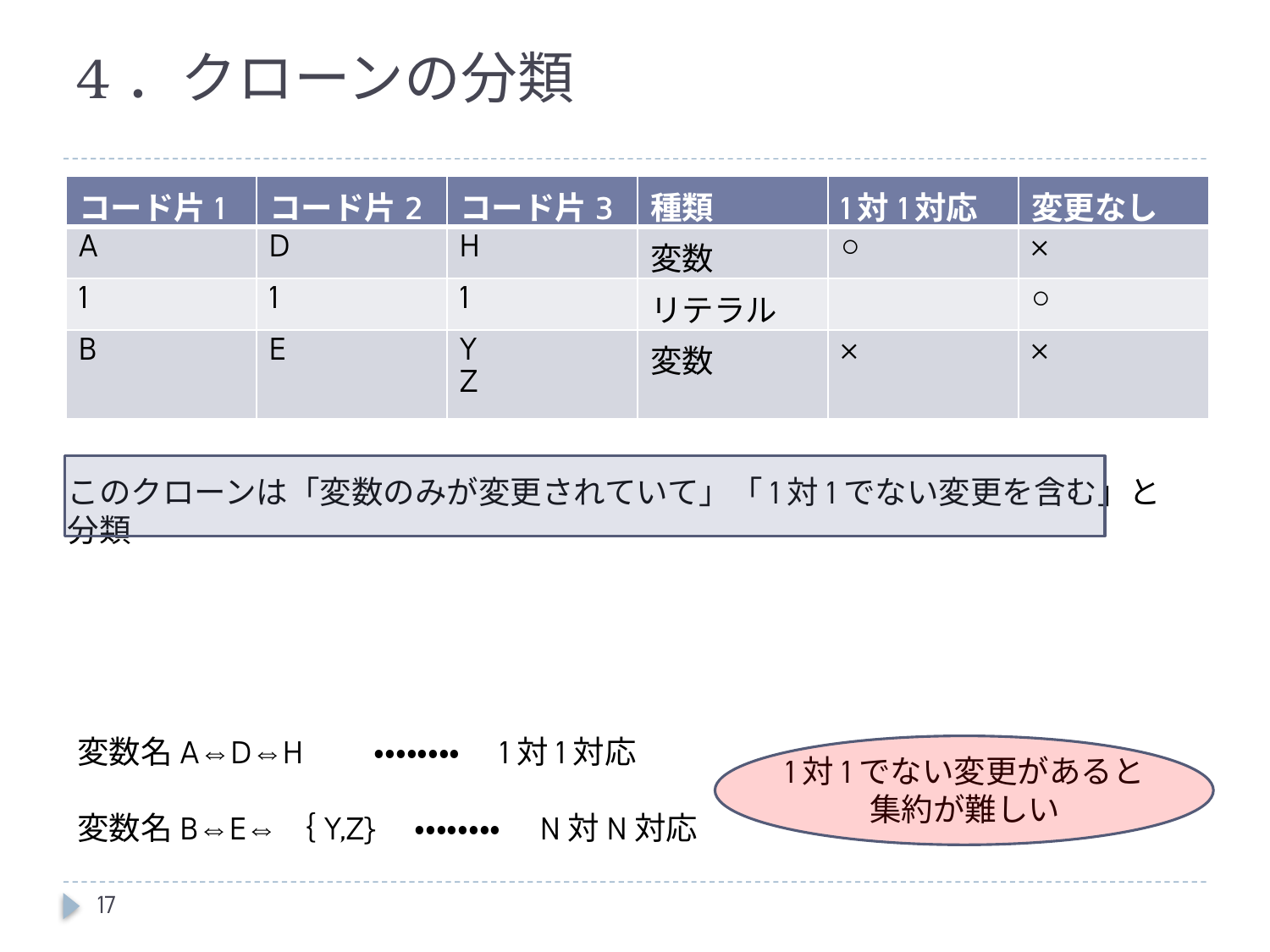

# 4．クローンの分類
| コード片1 | コード片2 | コード片3 | 種類 | 1対1対応 | 変更なし |
| --- | --- | --- | --- | --- | --- |
| A | D | H | 変数 | ○ | × |
| 1 | 1 | 1 | リテラル |  | ○ |
| B | E | Y Z | 変数 | × | × |

このクローンは「変数のみが変更されていて」「1対1でない変更を含む」と分類
変数名A⇔D⇔H　　・・・・・・・・　1対1対応

変数名B⇔E⇔｛Y,Z}　・・・・・・・・　N対N対応

1対1でない変更があると
集約が難しい
17